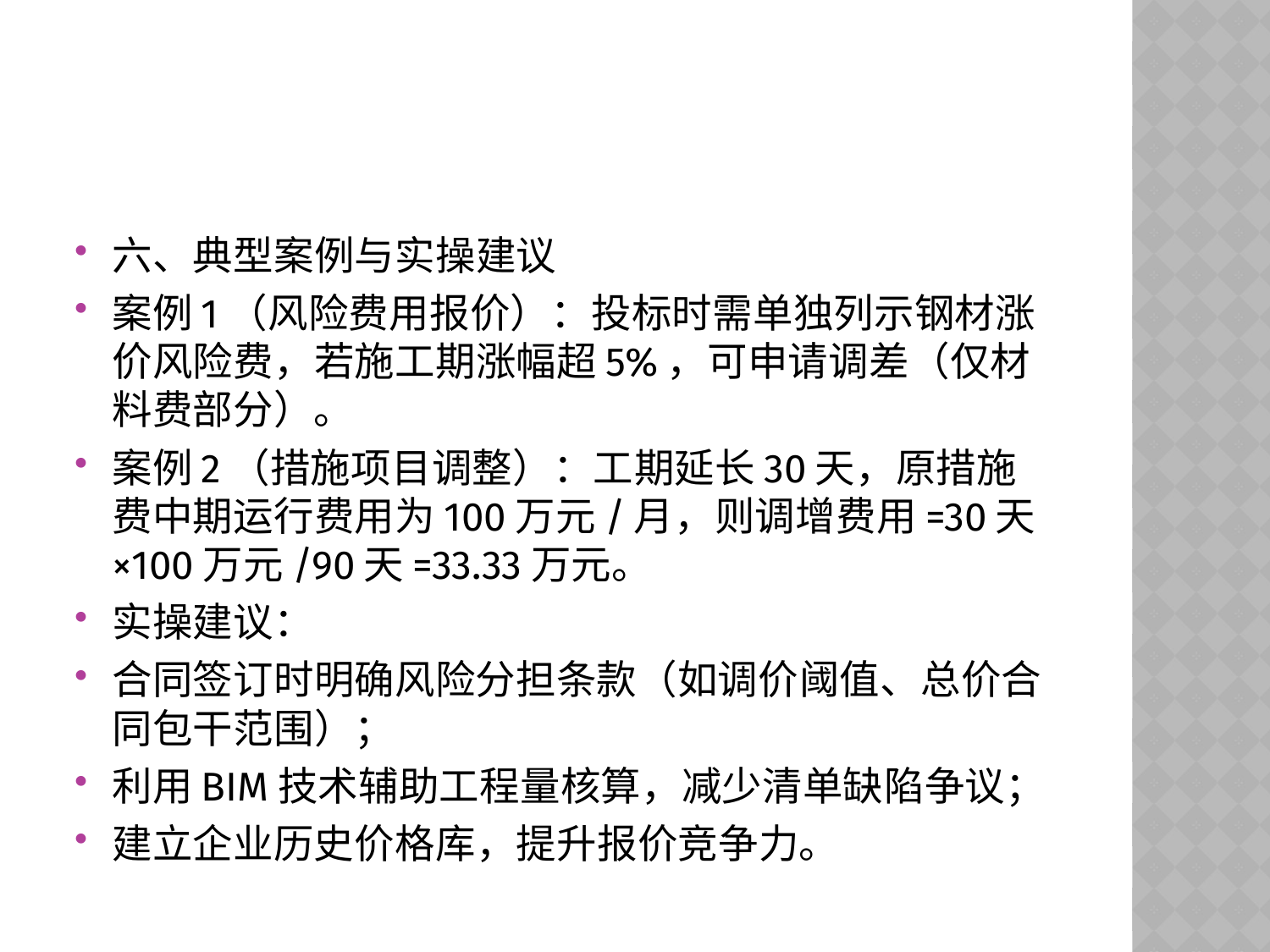

#
六、典型案例与实操建议
案例1（风险费用报价）：投标时需单独列示钢材涨价风险费，若施工期涨幅超5%，可申请调差（仅材料费部分）。
案例2（措施项目调整）：工期延长30天，原措施费中期运行费用为100万元/月，则调增费用=30天×100万元/90天=33.33万元。
实操建议：
合同签订时明确风险分担条款（如调价阈值、总价合同包干范围）；
利用BIM技术辅助工程量核算，减少清单缺陷争议；
建立企业历史价格库，提升报价竞争力。